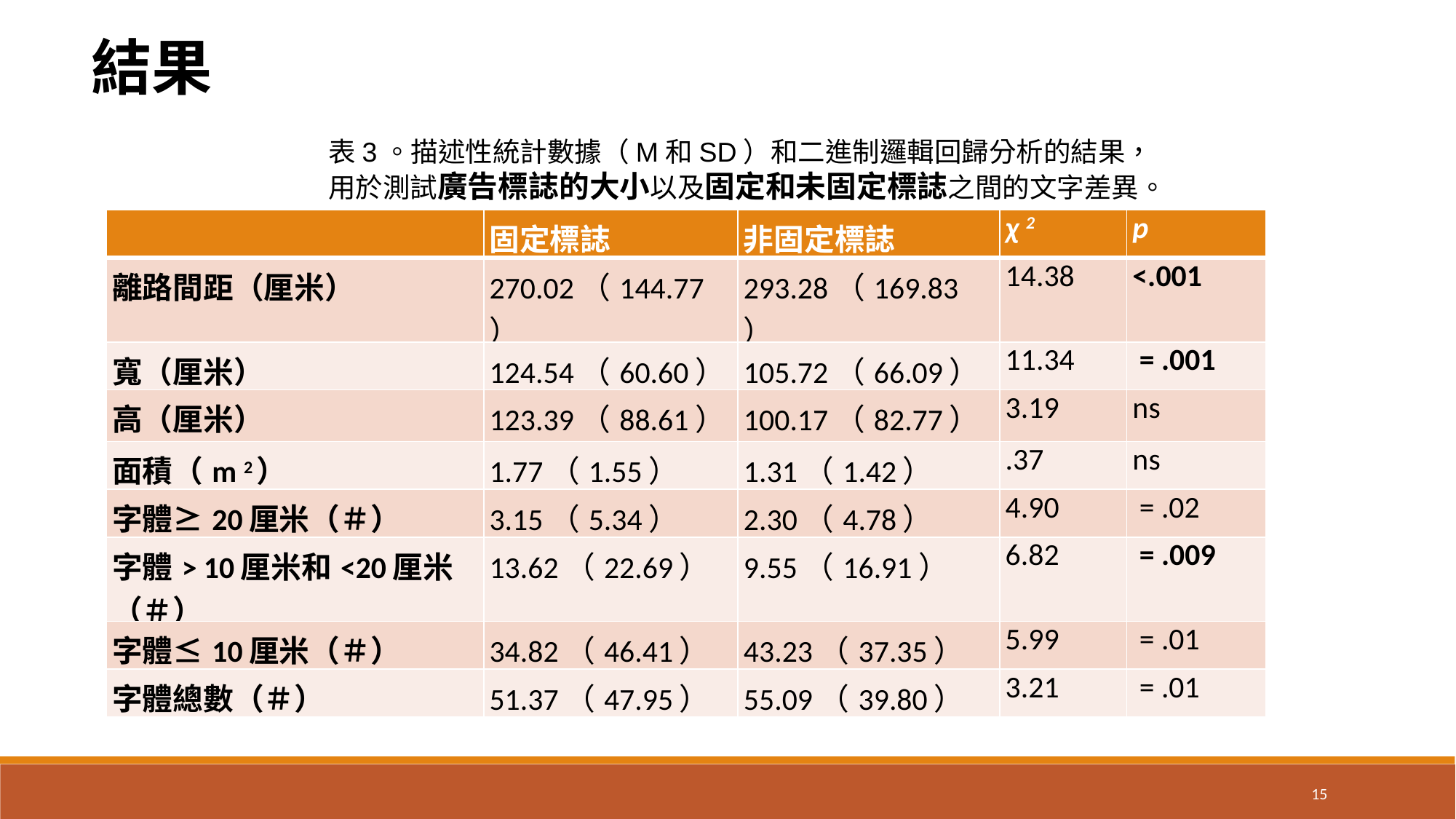

結果
表3。描述性統計數據（M和SD）和二進制邏輯回歸分析的結果，
用於測試廣告標誌的大小以及固定和未固定標誌之間的文字差異。
|  | 固定標誌 | 非固定標誌 | χ 2 | p |
| --- | --- | --- | --- | --- |
| 離路間距（厘米） | 270.02（144.77） | 293.28（169.83） | 14.38 | <.001 |
| 寬（厘米） | 124.54（60.60） | 105.72（66.09） | 11.34 | = .001 |
| 高（厘米） | 123.39（88.61） | 100.17（82.77） | 3.19 | ns |
| 面積（m 2） | 1.77（1.55） | 1.31（1.42） | .37 | ns |
| 字體≥20厘米（＃） | 3.15（5.34） | 2.30（4.78） | 4.90 | = .02 |
| 字體> 10厘米和<20厘米（＃） | 13.62（22.69） | 9.55（16.91） | 6.82 | = .009 |
| 字體≤10厘米（＃） | 34.82（46.41） | 43.23（37.35） | 5.99 | = .01 |
| 字體總數（＃） | 51.37（47.95） | 55.09（39.80） | 3.21 | = .01 |
15